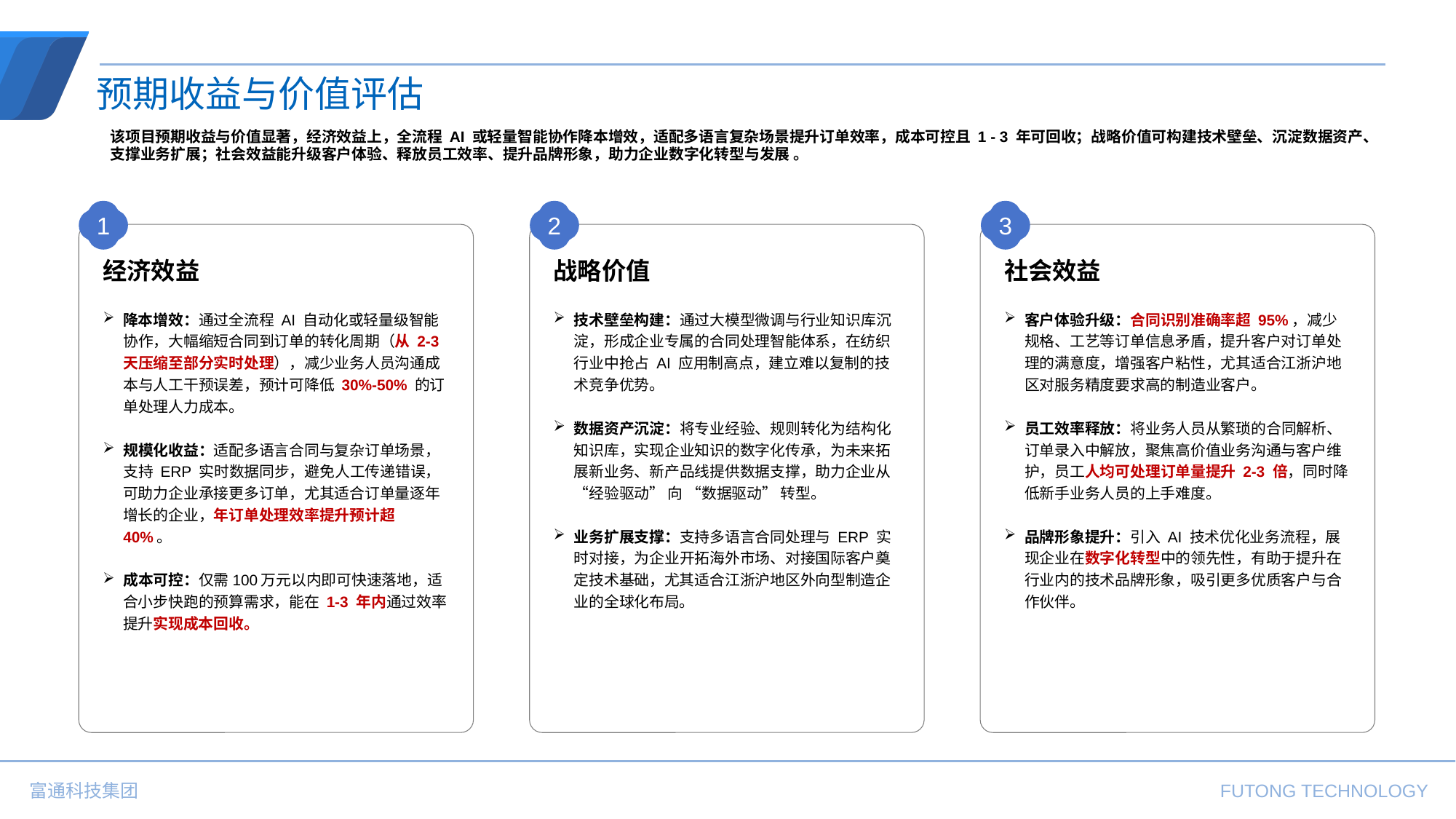

预期收益与价值评估
该项目预期收益与价值显著，经济效益上，全流程 AI 或轻量智能协作降本增效，适配多语言复杂场景提升订单效率，成本可控且 1 - 3 年可回收；战略价值可构建技术壁垒、沉淀数据资产、支撑业务扩展；社会效益能升级客户体验、释放员工效率、提升品牌形象，助力企业数字化转型与发展 。
1

经济效益
降本增效：通过全流程 AI 自动化或轻量级智能协作，大幅缩短合同到订单的转化周期（从 2-3 天压缩至部分实时处理），减少业务人员沟通成本与人工干预误差，预计可降低 30%-50% 的订单处理人力成本。

规模化收益：适配多语言合同与复杂订单场景，支持 ERP 实时数据同步，避免人工传递错误，可助力企业承接更多订单，尤其适合订单量逐年增长的企业，年订单处理效率提升预计超 40%。

成本可控：仅需100万元以内即可快速落地，适合小步快跑的预算需求，能在 1-3 年内通过效率提升实现成本回收。
2

战略价值
技术壁垒构建：通过大模型微调与行业知识库沉淀，形成企业专属的合同处理智能体系，在纺织行业中抢占 AI 应用制高点，建立难以复制的技术竞争优势。

数据资产沉淀：将专业经验、规则转化为结构化知识库，实现企业知识的数字化传承，为未来拓展新业务、新产品线提供数据支撑，助力企业从 “经验驱动” 向 “数据驱动” 转型。

业务扩展支撑：支持多语言合同处理与 ERP 实时对接，为企业开拓海外市场、对接国际客户奠定技术基础，尤其适合江浙沪地区外向型制造企业的全球化布局。
3

社会效益
客户体验升级：合同识别准确率超 95%，减少规格、工艺等订单信息矛盾，提升客户对订单处理的满意度，增强客户粘性，尤其适合江浙沪地区对服务精度要求高的制造业客户。

员工效率释放：将业务人员从繁琐的合同解析、订单录入中解放，聚焦高价值业务沟通与客户维护，员工人均可处理订单量提升 2-3 倍，同时降低新手业务人员的上手难度。

品牌形象提升：引入 AI 技术优化业务流程，展现企业在数字化转型中的领先性，有助于提升在行业内的技术品牌形象，吸引更多优质客户与合作伙伴。